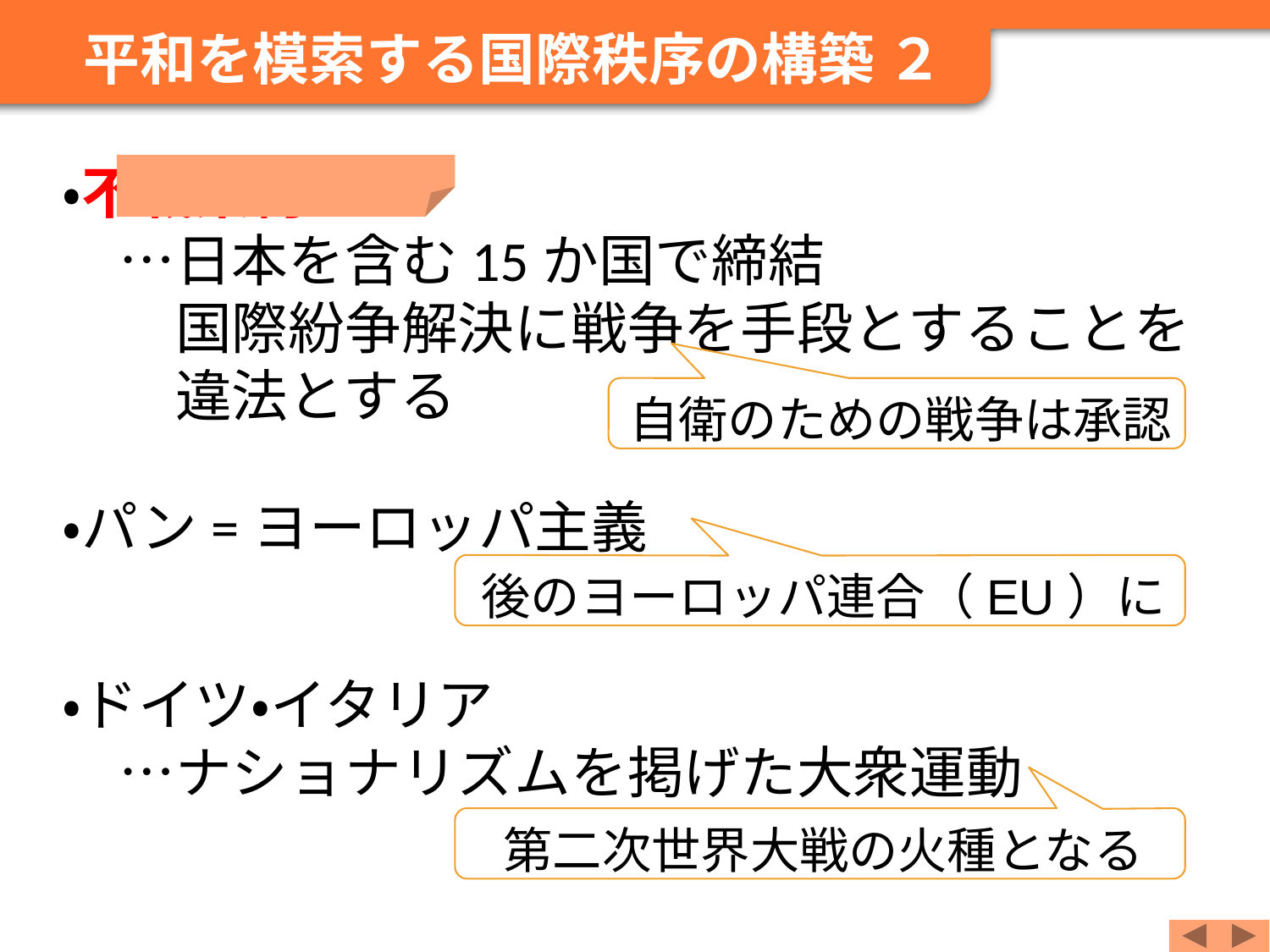

平和を模索する国際秩序の構築 ２
・不戦条約
　…日本を含む15か国で締結
　　国際紛争解決に戦争を手段とすることを
　　違法とする
・パン=ヨーロッパ主義

・ドイツ・イタリア
　…ナショナリズムを掲げた大衆運動

自衛のための戦争は承認

後のヨーロッパ連合（EU）に

第二次世界大戦の火種となる